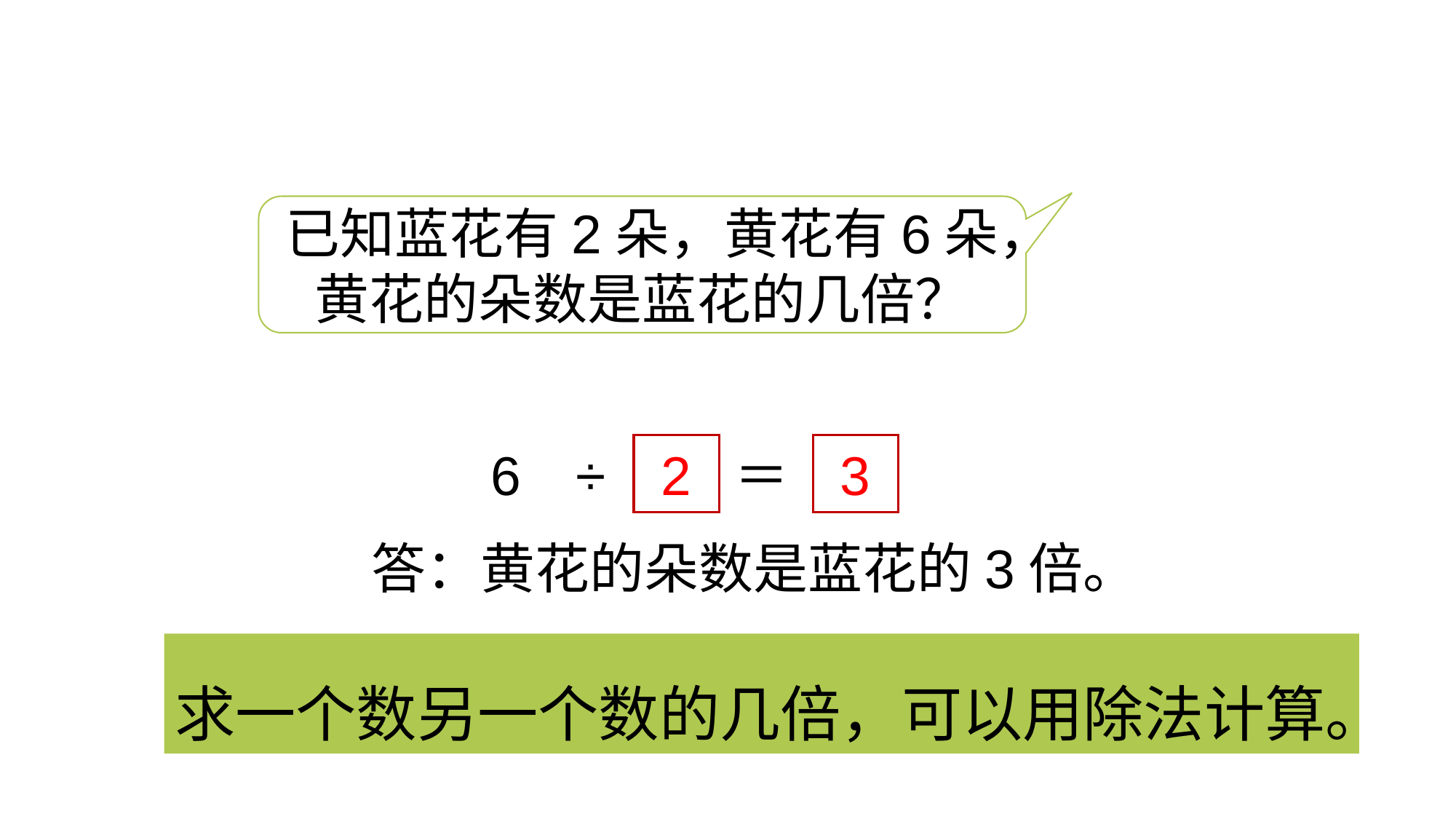

已知蓝花有2朵，黄花有6朵，黄花的朵数是蓝花的几倍？
6
÷

＝

2
3
答：黄花的朵数是蓝花的3倍。
求一个数另一个数的几倍，可以用除法计算。